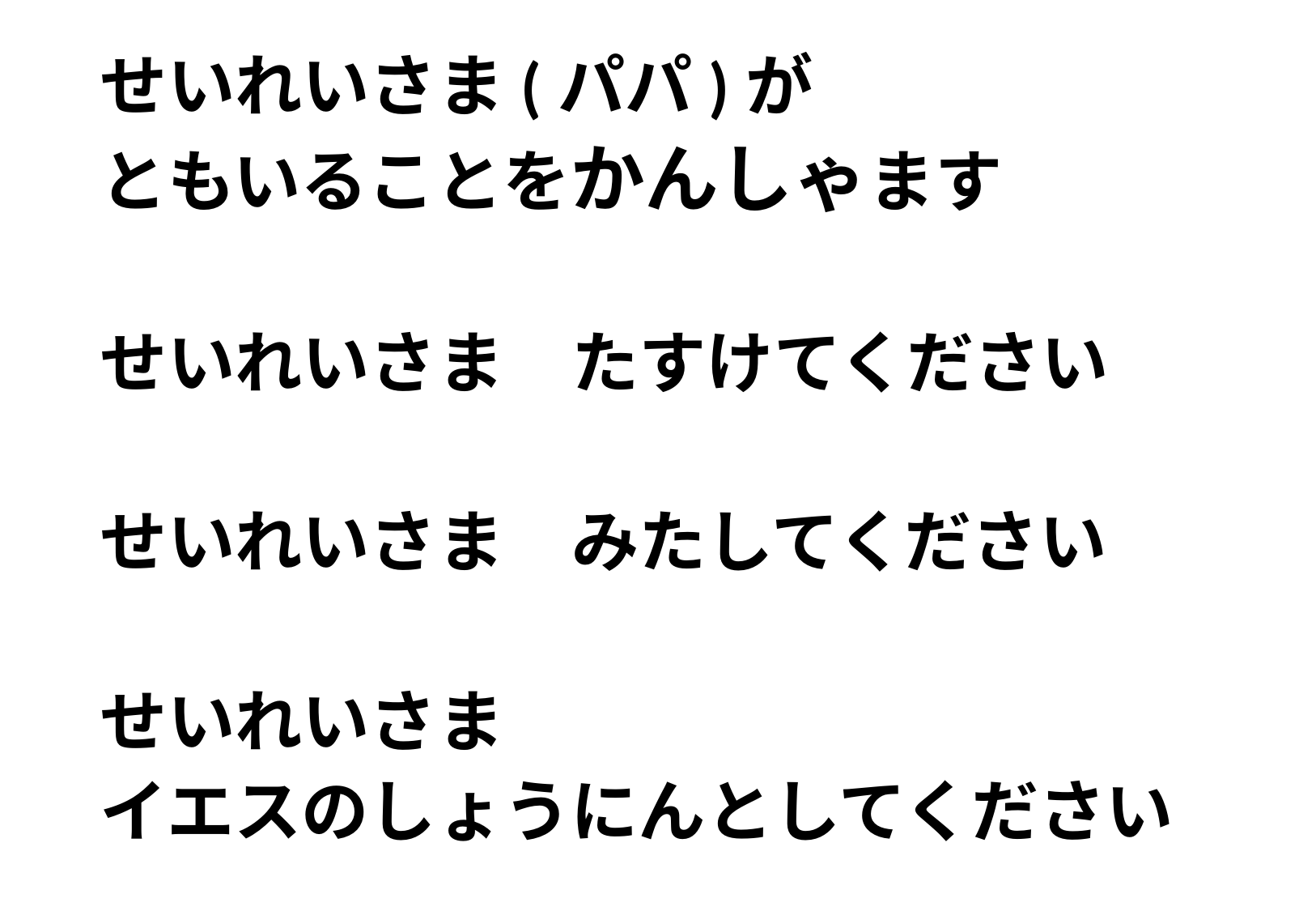

せいれいさま(パパ)が
ともいることをかんしゃます

せいれいさま　たすけてください

せいれいさま　みたしてください

せいれいさま
イエスのしょうにんとしてください